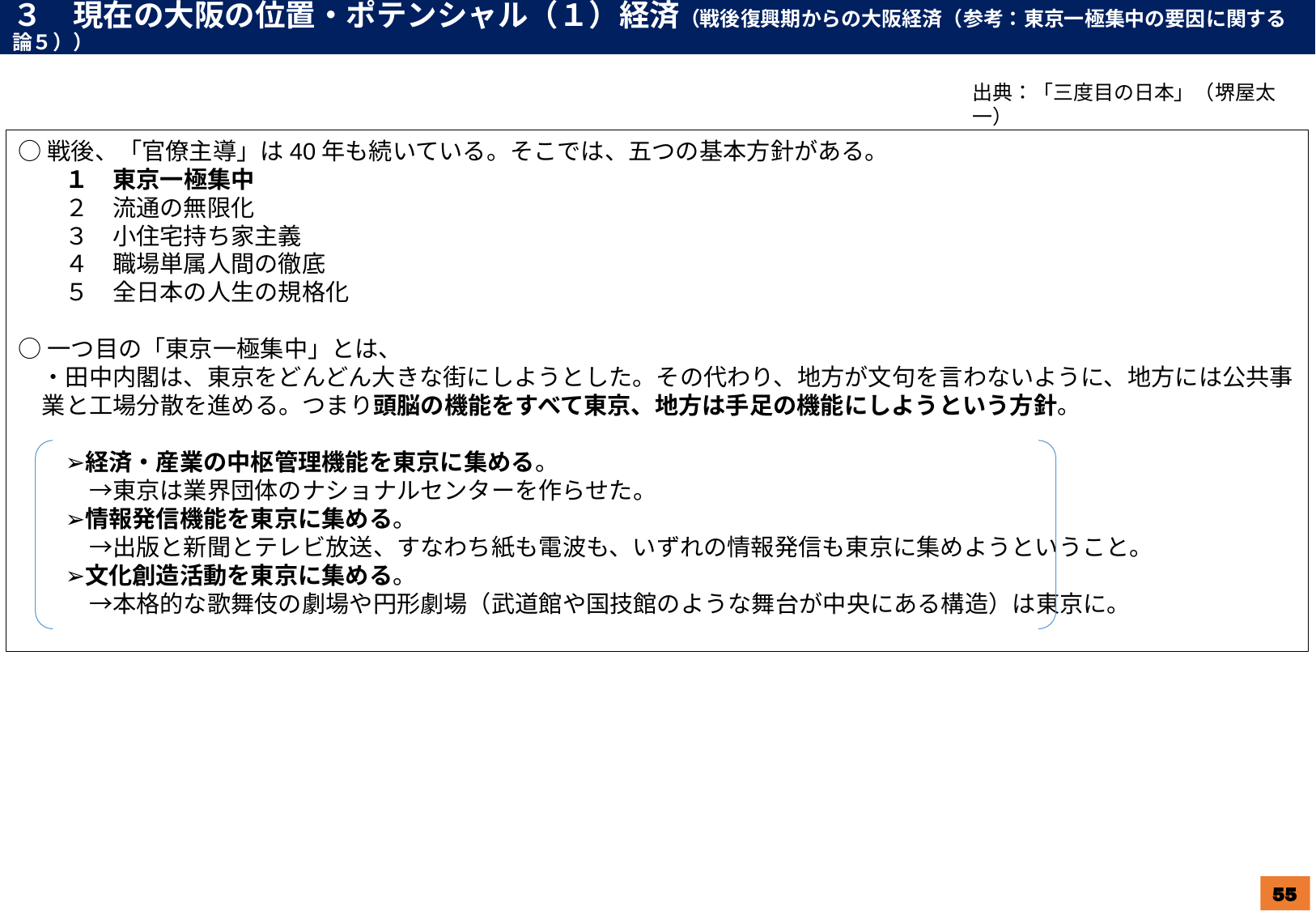

３　現在の大阪の位置・ポテンシャル（１）経済（戦後復興期からの大阪経済（参考：東京一極集中の要因に関する論５））
出典：「三度目の日本」（堺屋太一）
○戦後、「官僚主導」は40年も続いている。そこでは、五つの基本方針がある。
　　１　東京一極集中
　　２　流通の無限化
　　３　小住宅持ち家主義
　　４　職場単属人間の徹底
　　５　全日本の人生の規格化

○一つ目の「東京一極集中」とは、
　・田中内閣は、東京をどんどん大きな街にしようとした。その代わり、地方が文句を言わないように、地方には公共事業と工場分散を進める。つまり頭脳の機能をすべて東京、地方は手足の機能にしようという方針。

　　➢経済・産業の中枢管理機能を東京に集める。
　　　→東京は業界団体のナショナルセンターを作らせた。
　　➢情報発信機能を東京に集める。
　　　→出版と新聞とテレビ放送、すなわち紙も電波も、いずれの情報発信も東京に集めようということ。
　　➢文化創造活動を東京に集める。
　　　→本格的な歌舞伎の劇場や円形劇場（武道館や国技館のような舞台が中央にある構造）は東京に。

55